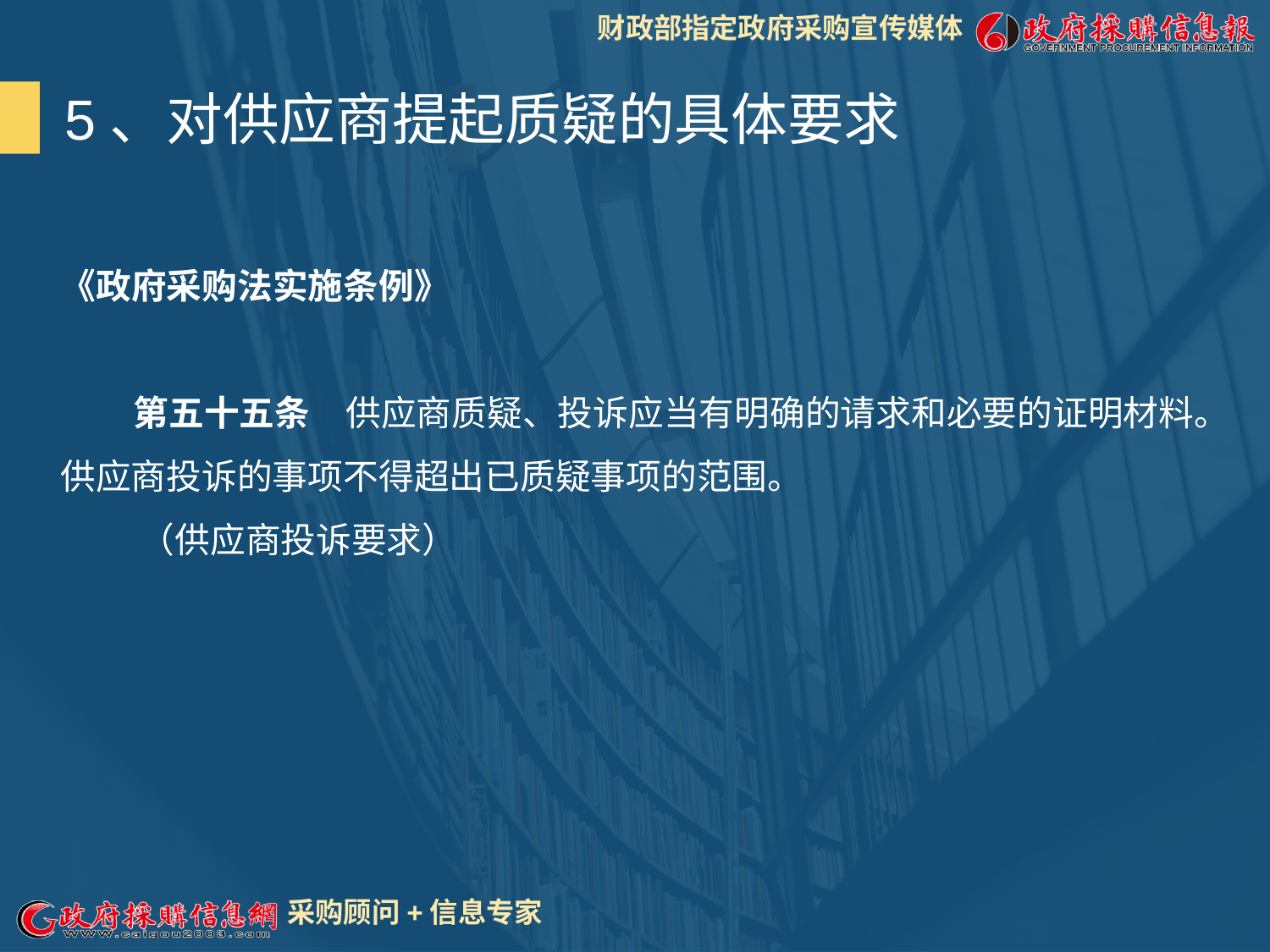

5、对供应商提起质疑的具体要求
《政府采购法实施条例》

        第五十五条　供应商质疑、投诉应当有明确的请求和必要的证明材料。供应商投诉的事项不得超出已质疑事项的范围。
         （供应商投诉要求）